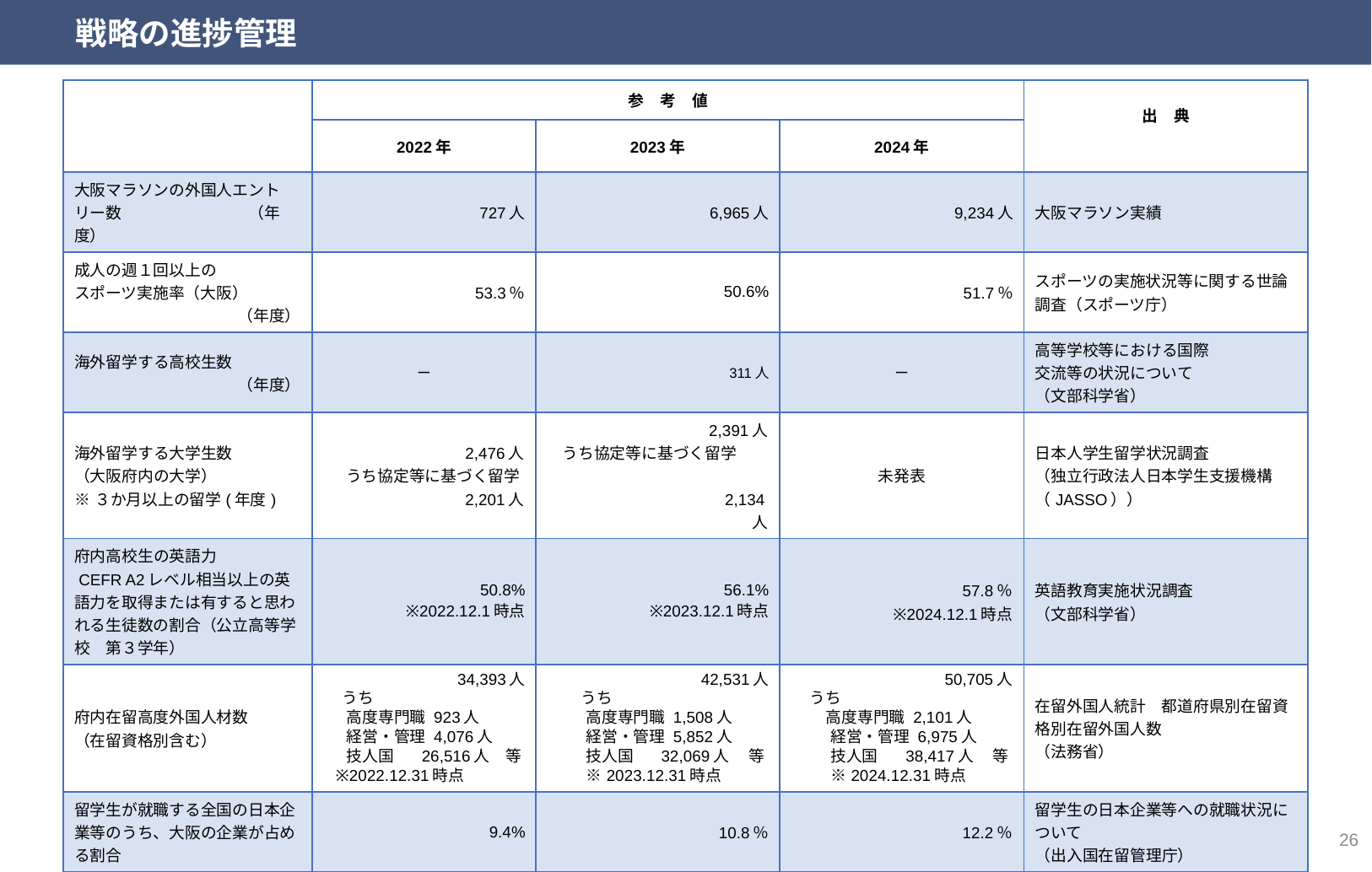

戦略の進捗管理
|  | 参　考　値 |  |  | 出　典 |
| --- | --- | --- | --- | --- |
|  | 2022年 | 2023年 | 2024年 |  |
| 大阪マラソンの外国人エントリー数　　　　　　　　（年度） | 727人 | 6,965人 | 9,234人 | 大阪マラソン実績 |
| 成人の週１回以上の スポーツ実施率（大阪） （年度） | 53.3％ | 50.6% | 51.7％ | スポーツの実施状況等に関する世論調査（スポーツ庁） |
| 海外留学する高校生数 （年度） | ー | 311人 | ー | 高等学校等における国際 交流等の状況について （文部科学省） |
| 海外留学する大学生数 （大阪府内の大学） ※３か月以上の留学(年度) | 2,476人 うち協定等に基づく留学2,201人 | 2,391人 うち協定等に基づく留学　　　 　　　　　　　　　　2,134人 | 未発表 | 日本人学生留学状況調査 （独立行政法人日本学生支援機構（JASSO）） |
| 府内高校生の英語力 CEFR A2レベル相当以上の英語力を取得または有すると思われる生徒数の割合（公立高等学校　第３学年） | 50.8% ※2022.12.1時点 | 56.1% ※2023.12.1時点 | 57.8％ ※2024.12.1時点 | 英語教育実施状況調査 （文部科学省） |
| 府内在留高度外国人材数 （在留資格別含む） | 34,393人 　 うち 　高度専門職 923人 　経営・管理 4,076人 　技人国 　 26,516人　等 ※2022.12.31時点 | 42,531人 　　 うち 　　高度専門職 1,508人 　　経営・管理 5,852人 　　技人国 　 32,069人　 等 　　※2023.12.31時点 | 50,705人 うち 　　 高度専門職 2,101人 　　経営・管理 6,975人 　　技人国 　 38,417人　 等 　　※2024.12.31時点 | 在留外国人統計　都道府県別在留資格別在留外国人数 （法務省） |
| 留学生が就職する全国の日本企業等のうち、大阪の企業が占める割合 | 9.4% | 10.8％ | 12.2％ | 留学生の日本企業等への就職状況について （出入国在留管理庁） |
| 府内外国人のビジネス日本語(J2以上)取得者数(年度) | 231人 | 228人 | 250人 | BJTビジネス日本語能力テスト （（公財）日本漢字能力検定協会） |
26